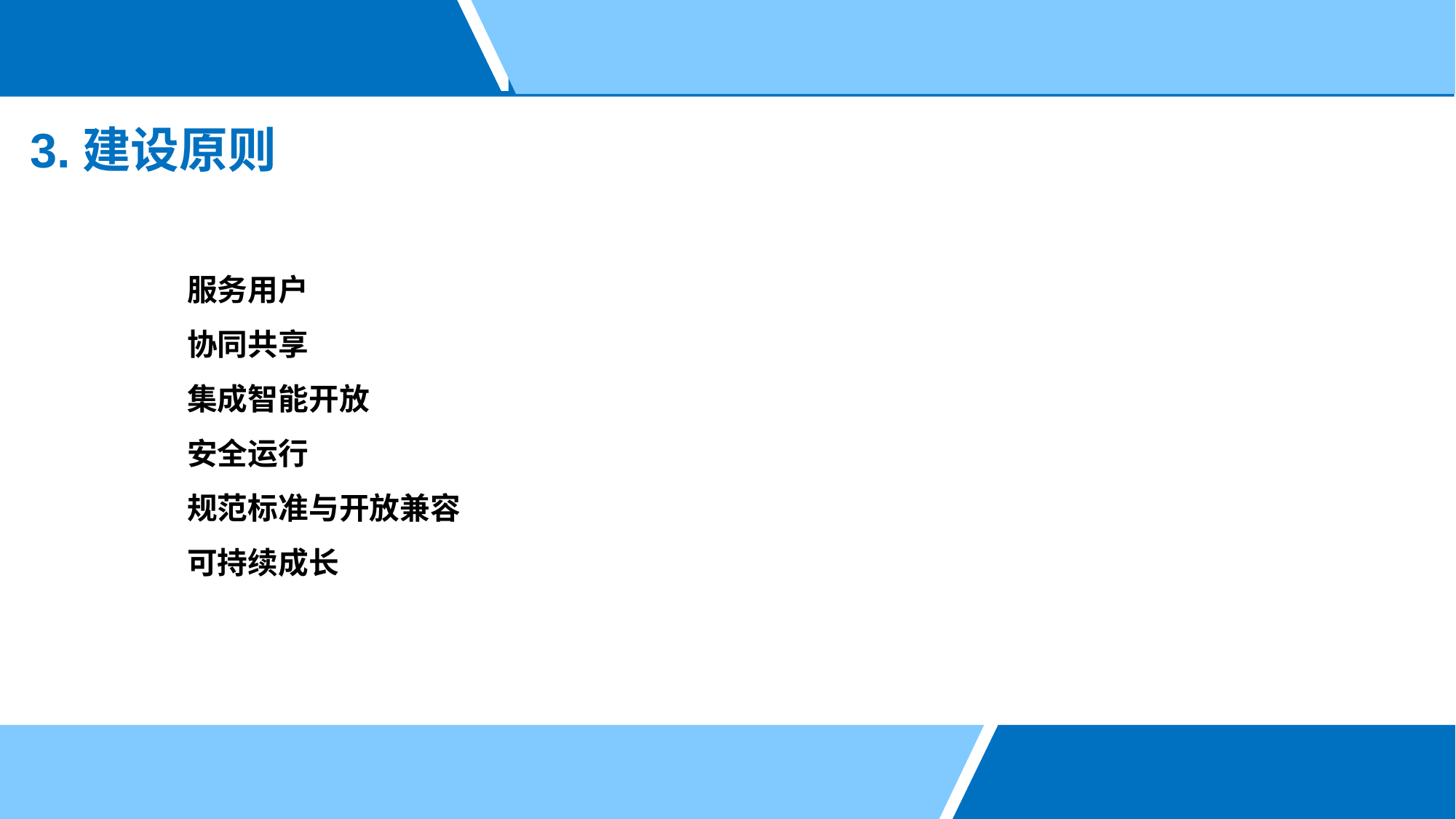

3.建设原则
服务用户
协同共享
集成智能开放
安全运行
规范标准与开放兼容
可持续成长